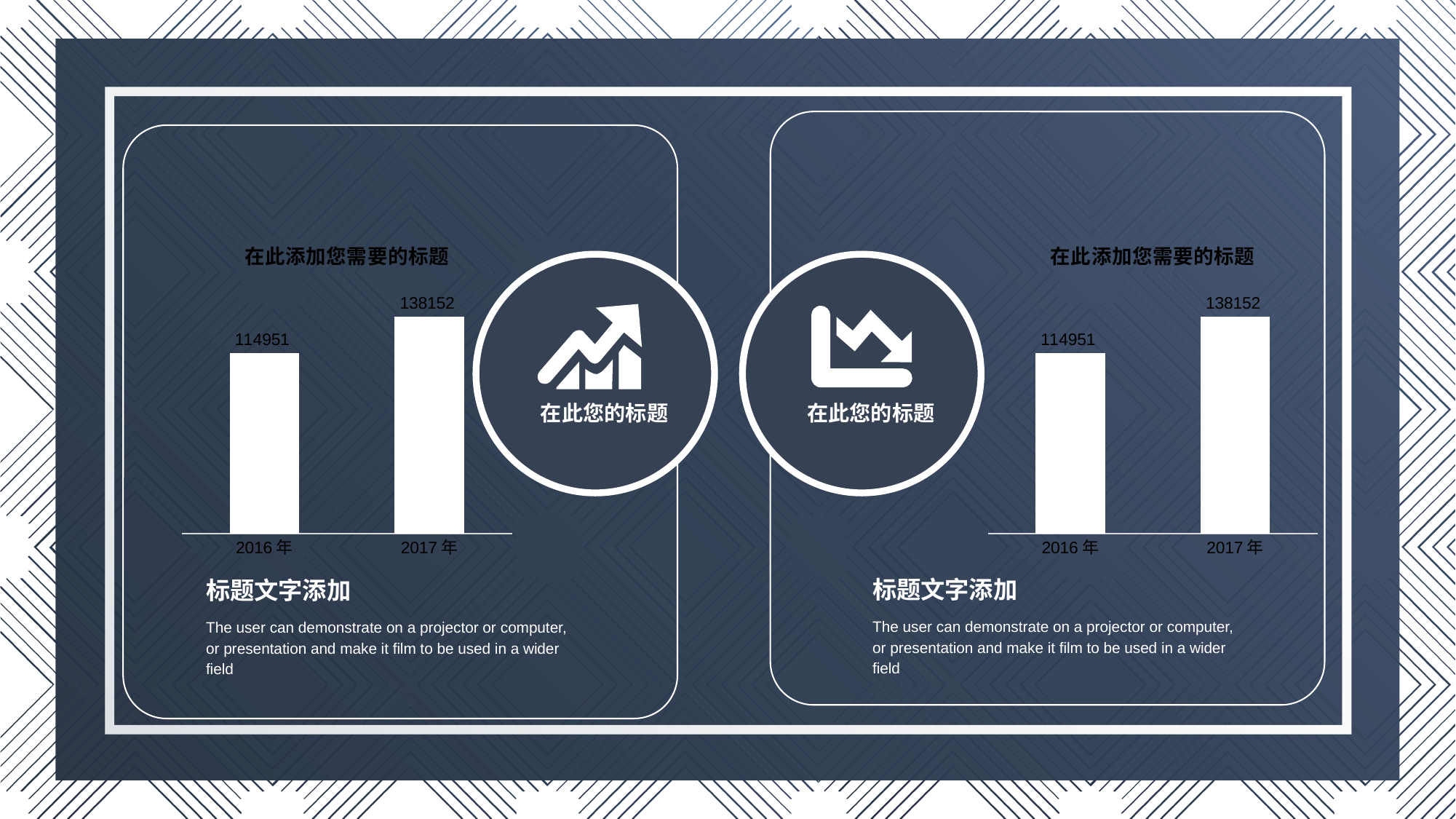

### Chart: 在此添加您需要的标题

| Category |  |
|---|---|
| 2016年 | 114951.0 |
| 2017年 | 138152.0 |

### Chart: 在此添加您需要的标题

| Category |  |
|---|---|
| 2016年 | 114951.0 |
| 2017年 | 138152.0 |
在此您的标题

在此您的标题

标题文字添加
The user can demonstrate on a projector or computer, or presentation and make it film to be used in a wider field
标题文字添加
The user can demonstrate on a projector or computer, or presentation and make it film to be used in a wider field